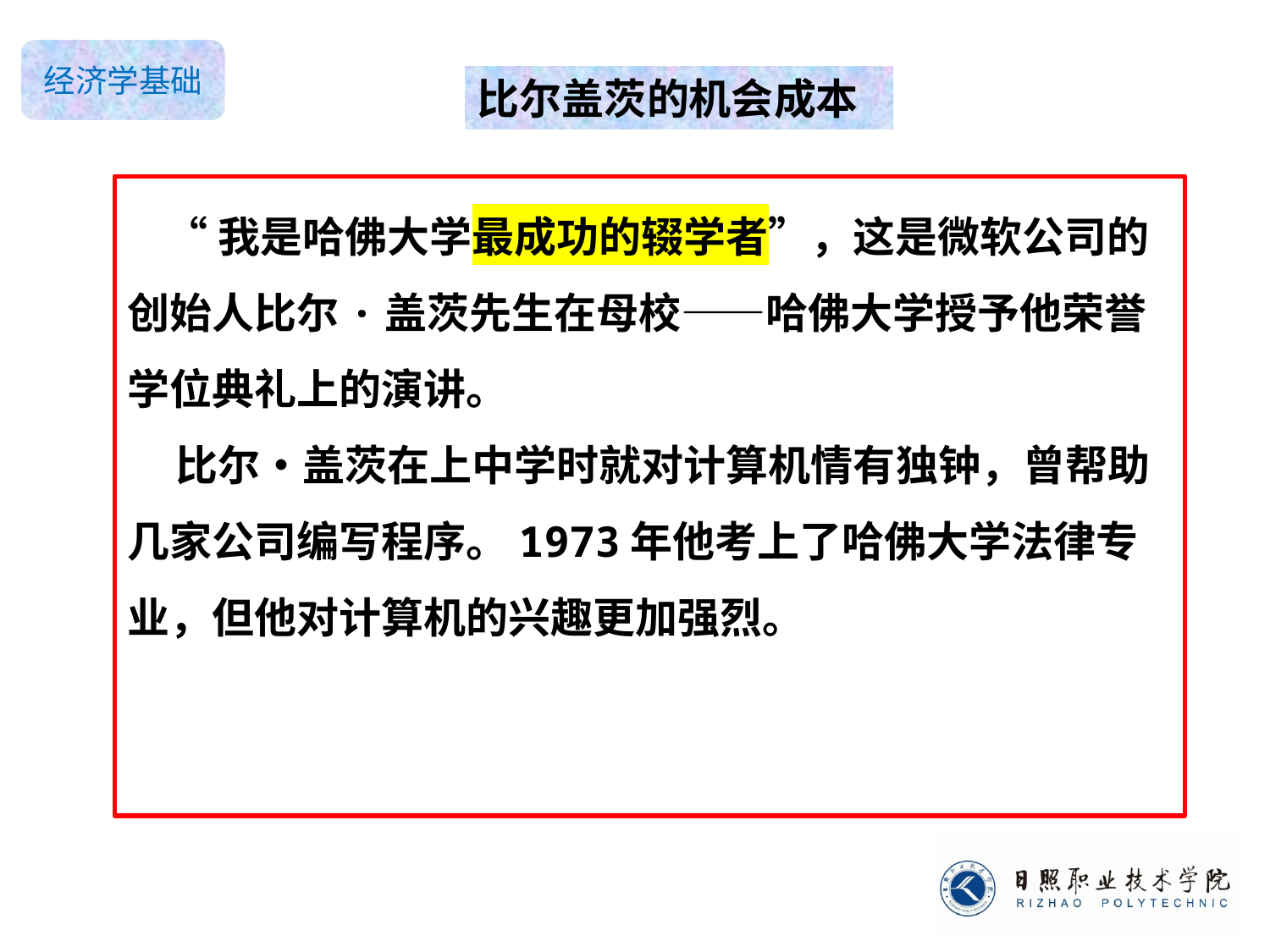

比尔盖茨的机会成本
    “我是哈佛大学最成功的辍学者”，这是微软公司的创始人比尔·盖茨先生在母校——哈佛大学授予他荣誉学位典礼上的演讲。
    比尔•盖茨在上中学时就对计算机情有独钟，曾帮助几家公司编写程序。1973年他考上了哈佛大学法律专业，但他对计算机的兴趣更加强烈。的权衡取舍。